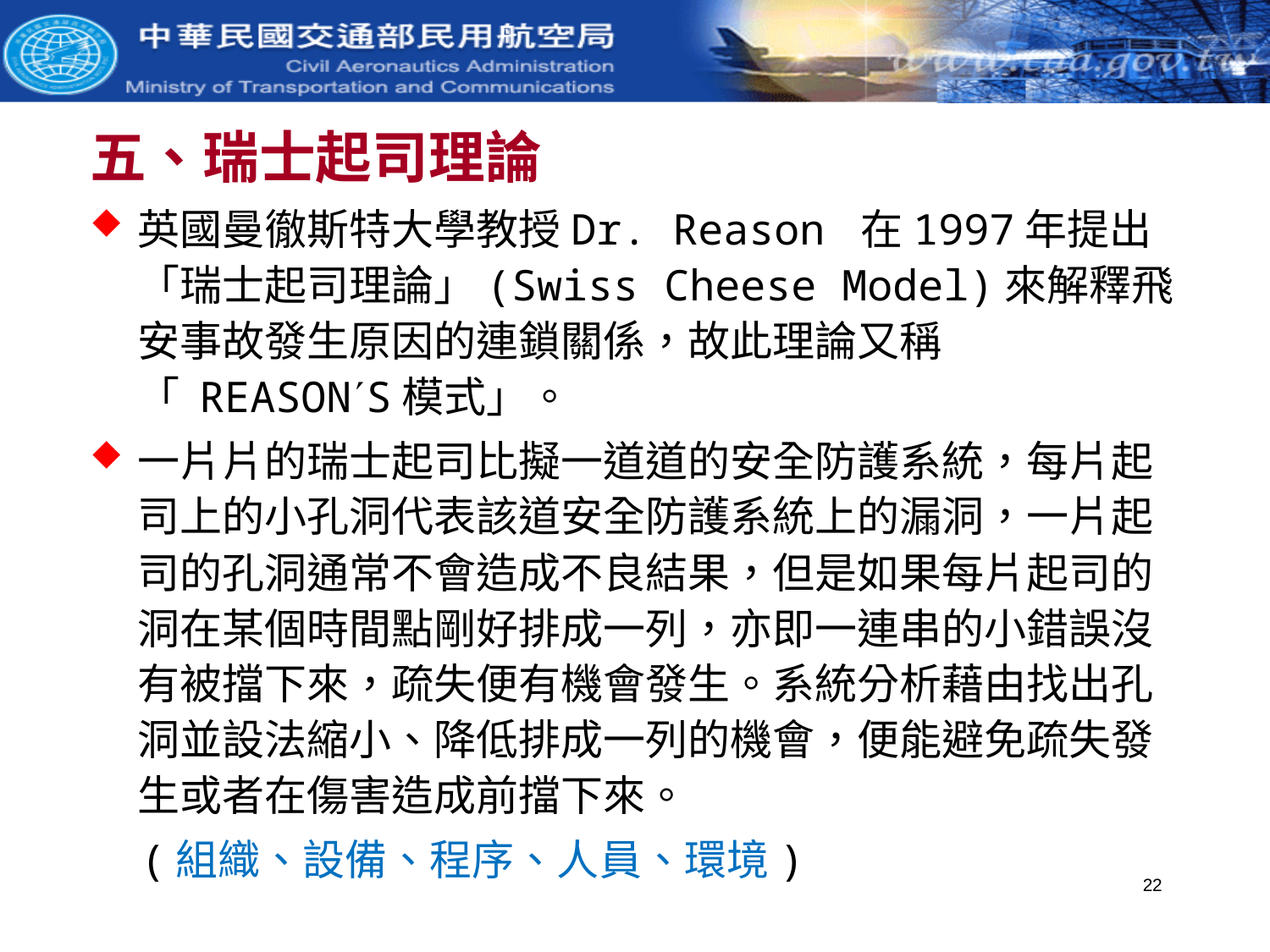

五、瑞士起司理論
英國曼徹斯特大學教授Dr. Reason 在1997年提出「瑞士起司理論」(Swiss Cheese Model)來解釋飛安事故發生原因的連鎖關係，故此理論又稱「 REASON′S模式」。
一片片的瑞士起司比擬一道道的安全防護系統，每片起司上的小孔洞代表該道安全防護系統上的漏洞，一片起司的孔洞通常不會造成不良結果，但是如果每片起司的洞在某個時間點剛好排成一列，亦即一連串的小錯誤沒有被擋下來，疏失便有機會發生。系統分析藉由找出孔洞並設法縮小、降低排成一列的機會，便能避免疏失發生或者在傷害造成前擋下來。
  (組織、設備、程序、人員、環境)